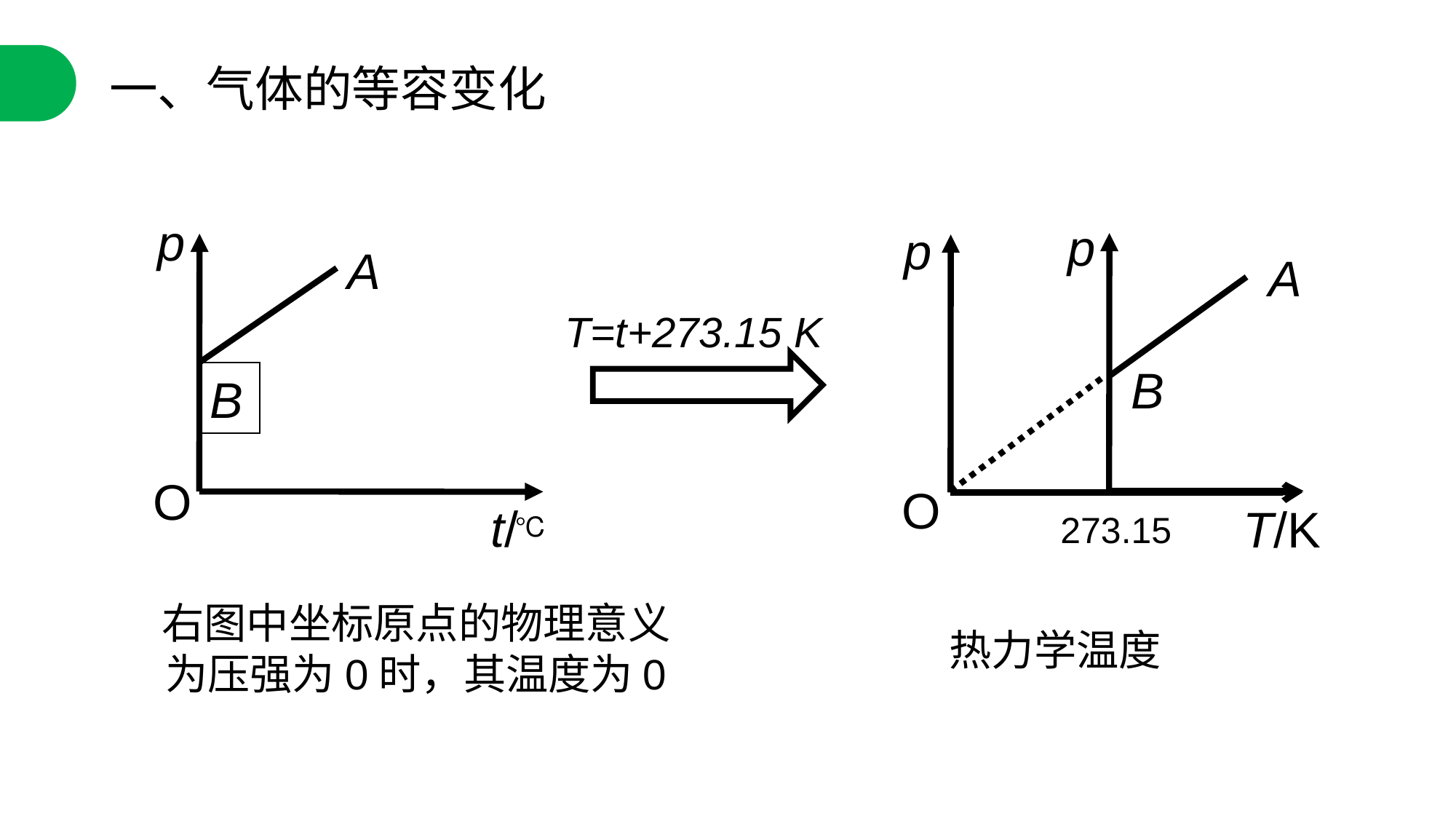

一、气体的等容变化

A
p

B
O

t/
℃
p
p

T/K
O

A

B

T=t+273.15 K

273.15
右图中坐标原点的物理意义为压强为0时，其温度为0
热力学温度